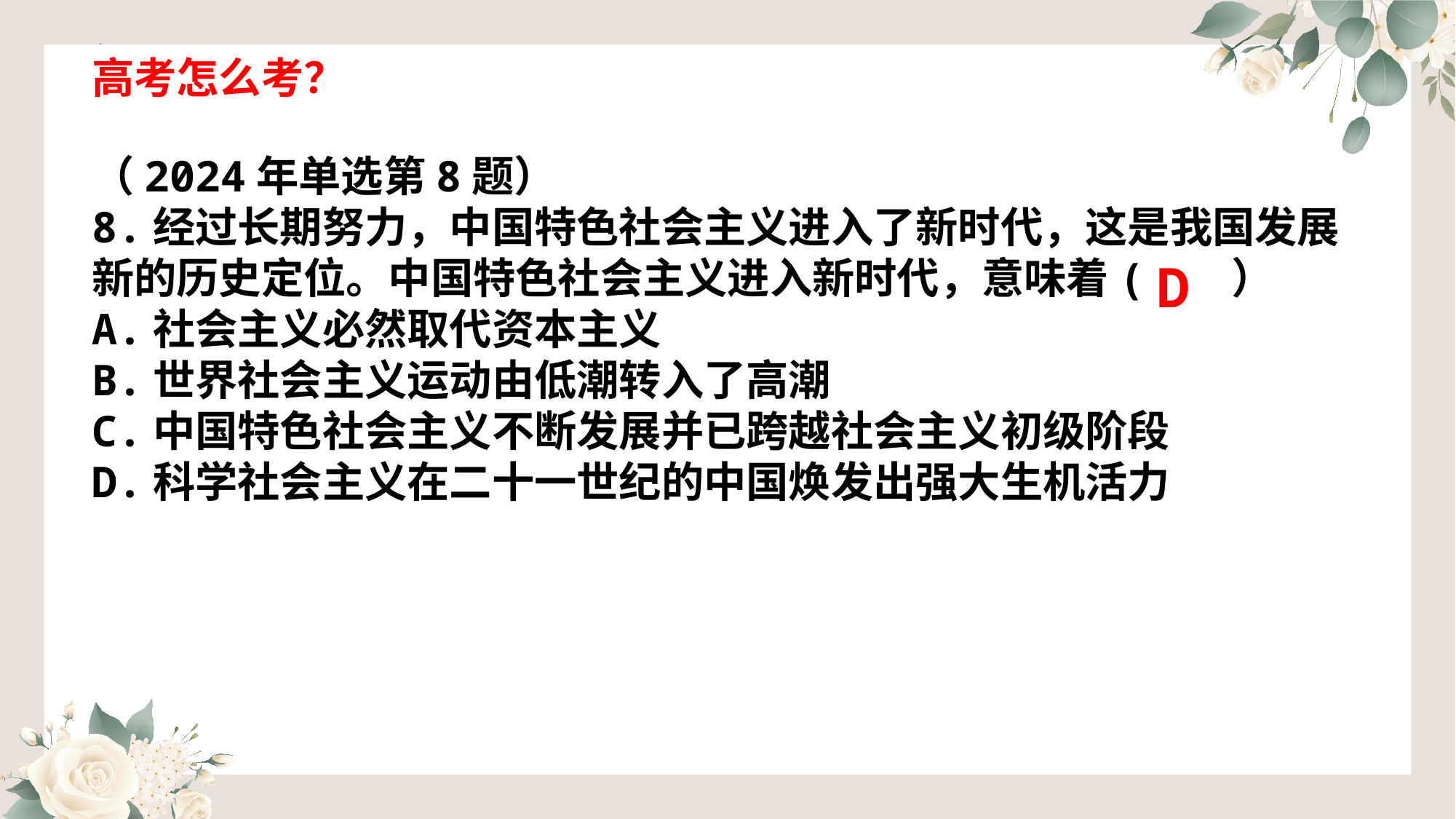

高考怎么考？
（2024年单选第8题）
8.经过长期努力，中国特色社会主义进入了新时代，这是我国发展新的历史定位。中国特色社会主义进入新时代，意味着(   ）
A.社会主义必然取代资本主义
B.世界社会主义运动由低潮转入了高潮
C.中国特色社会主义不断发展并已跨越社会主义初级阶段
D.科学社会主义在二十一世纪的中国焕发出强大生机活力
D